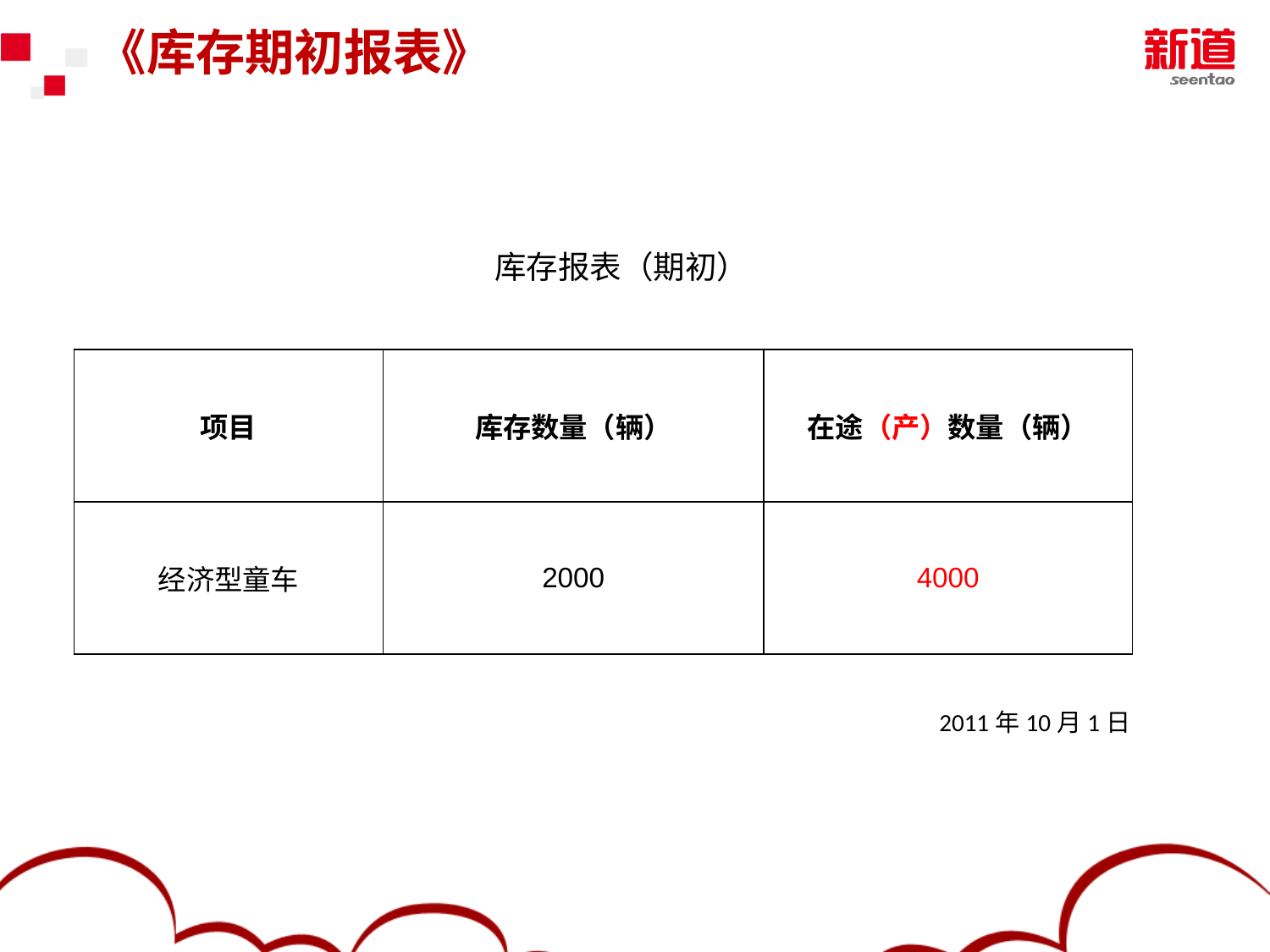

# 《库存期初报表》
| 库存报表（期初） |  |  |
| --- | --- | --- |
| 项目 | 库存数量（辆） | 在途（产）数量（辆） |
| 经济型童车 | 2000 | 4000 |
2011年10月1日